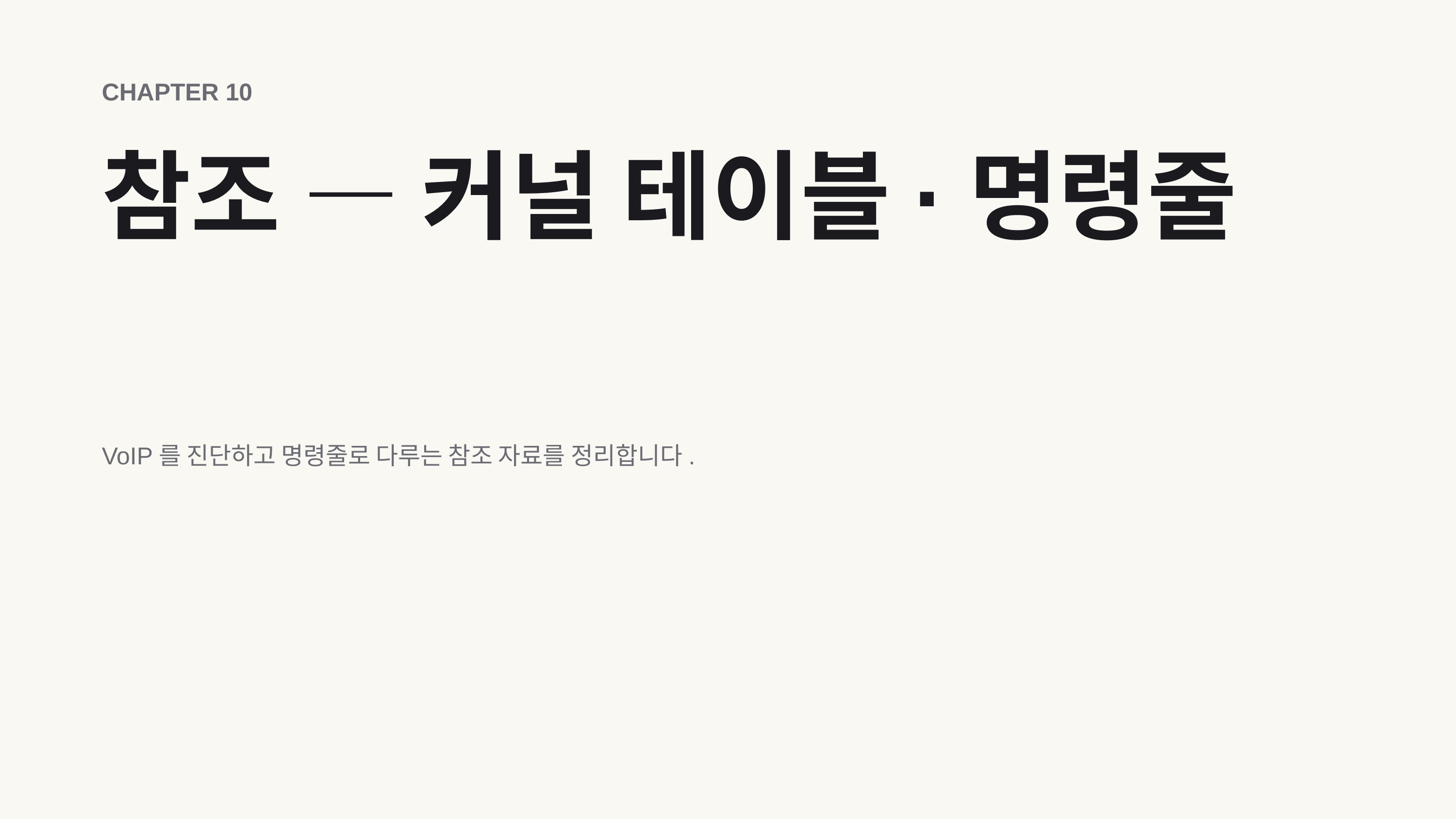

CHAPTER 10
참조 — 커널 테이블·명령줄
VoIP를 진단하고 명령줄로 다루는 참조 자료를 정리합니다.